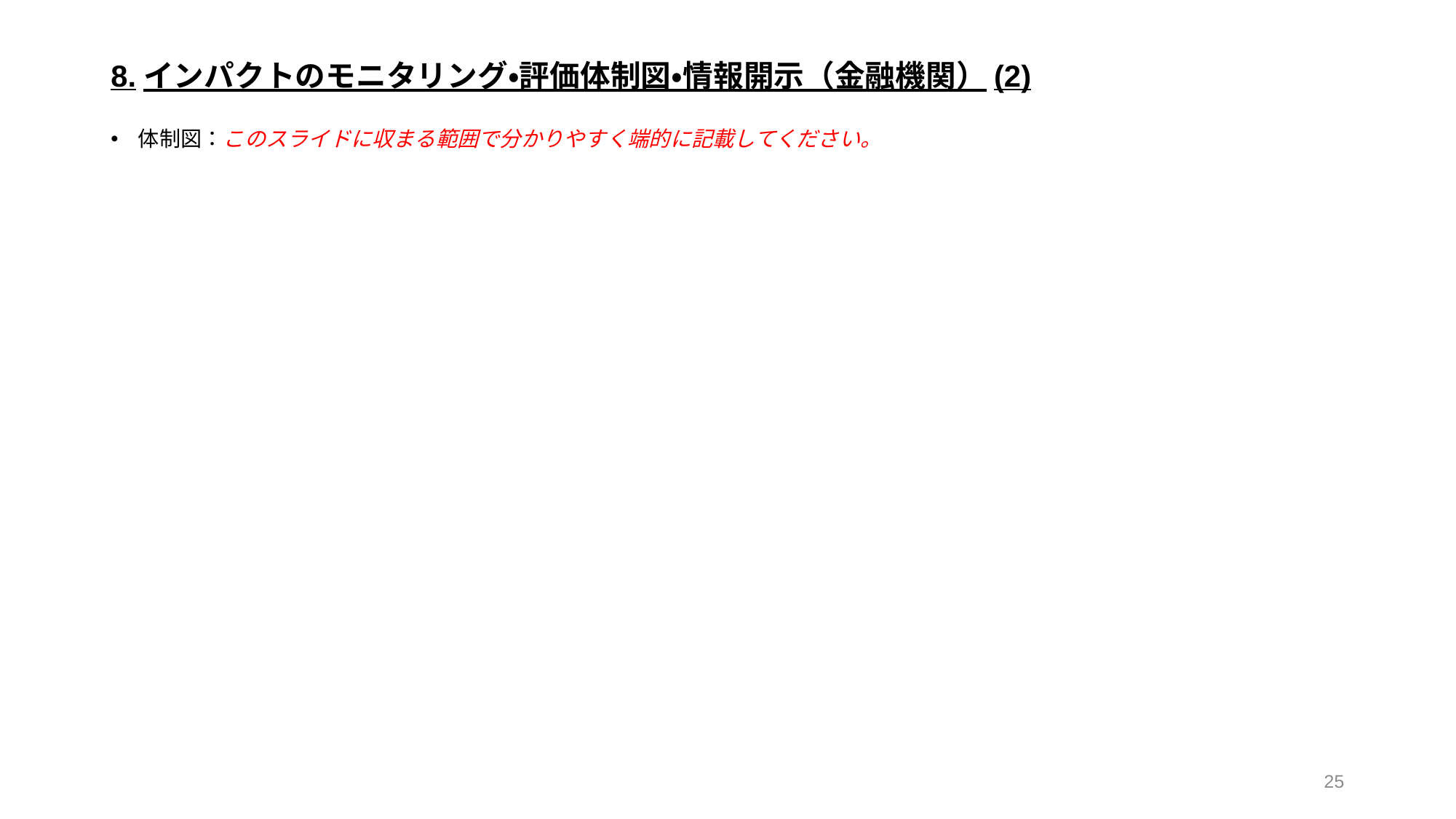

# 8.インパクトのモニタリング・評価体制図・情報開示（金融機関）(2)
体制図：このスライドに収まる範囲で分かりやすく端的に記載してください。

25